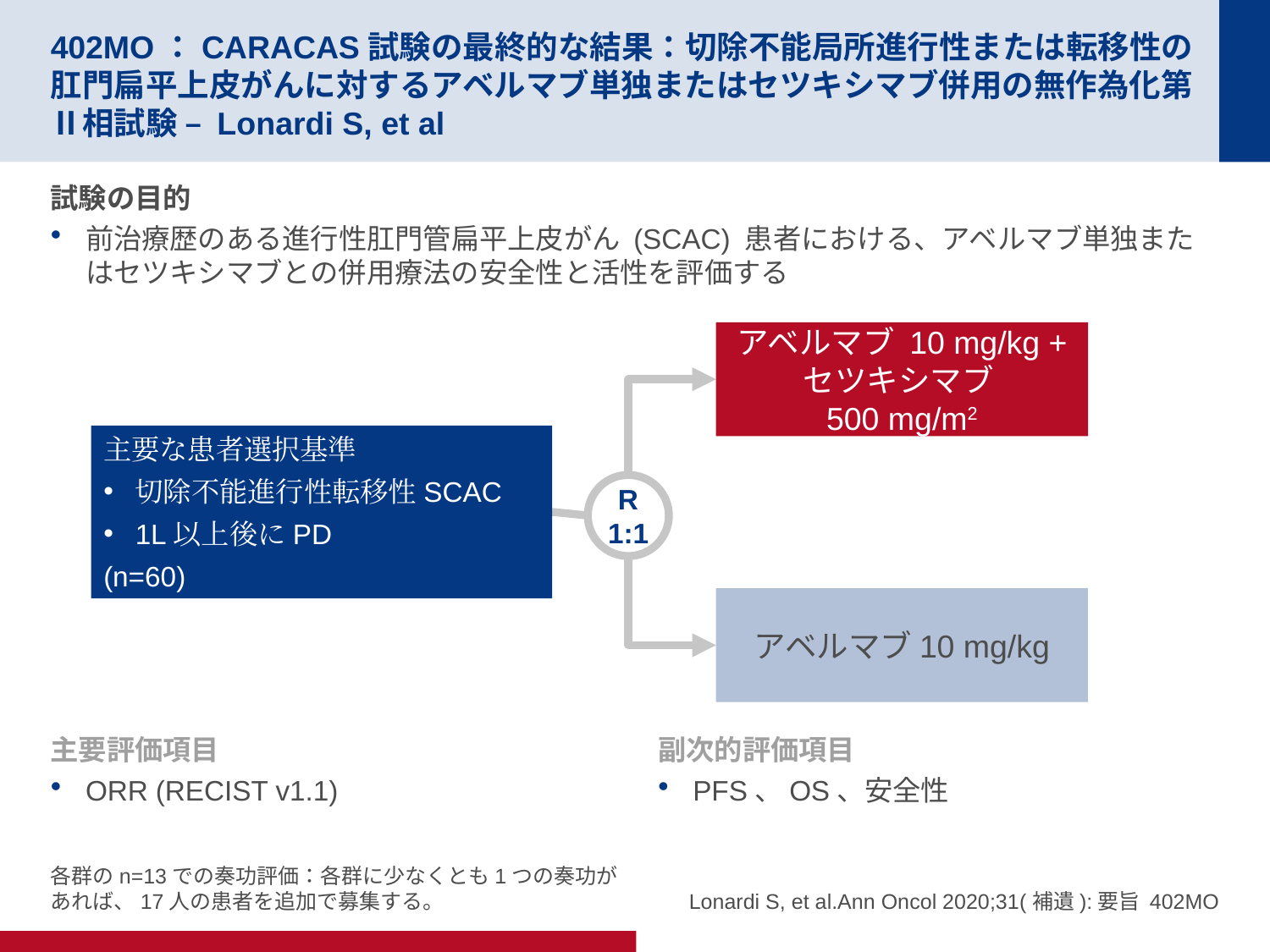

# 402MO：CARACAS試験の最終的な結果：切除不能局所進行性または転移性の肛門扁平上皮がんに対するアベルマブ単独またはセツキシマブ併用の無作為化第Ⅱ相試験 – Lonardi S, et al
試験の目的
前治療歴のある進行性肛門管扁平上皮がん (SCAC) 患者における、アベルマブ単独またはセツキシマブとの併用療法の安全性と活性を評価する
アベルマブ 10 mg/kg + セツキシマブ
500 mg/m2
主要な患者選択基準
切除不能進行性転移性SCAC
1L以上後にPD
(n=60)
R
1:1
アベルマブ10 mg/kg
主要評価項目
ORR (RECIST v1.1)

副次的評価項目
PFS、OS、安全性
各群のn=13での奏功評価：各群に少なくとも1つの奏功があれば、17人の患者を追加で募集する。
Lonardi S, et al.Ann Oncol 2020;31(補遺):要旨 402MO